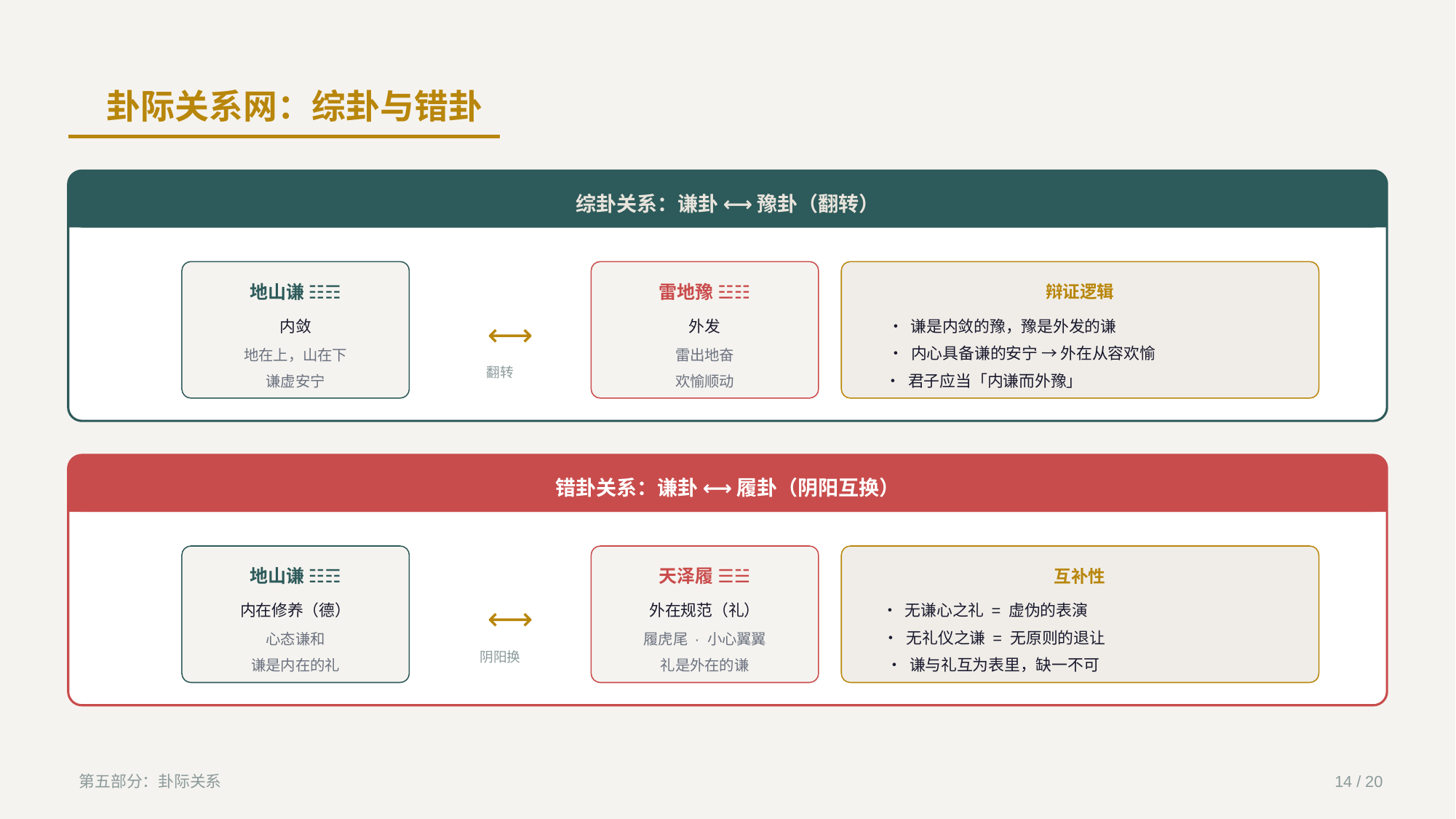

卦际关系网：综卦与错卦

综卦关系：谦卦 ⟷ 豫卦（翻转）

地山谦 ☷☶
雷地豫 ☳☷
⟷
内敛
外发
地在上，山在下
雷出地奋
翻转
谦虚安宁
欢愉顺动

辩证逻辑
• 谦是内敛的豫，豫是外发的谦
• 内心具备谦的安宁 → 外在从容欢愉
• 君子应当「内谦而外豫」

错卦关系：谦卦 ⟷ 履卦（阴阳互换）

地山谦 ☷☶
天泽履 ☰☱
⟷
内在修养（德）
外在规范（礼）
心态谦和
履虎尾 · 小心翼翼
阴阳换
谦是内在的礼
礼是外在的谦

互补性
• 无谦心之礼 = 虚伪的表演
• 无礼仪之谦 = 无原则的退让
• 谦与礼互为表里，缺一不可
第五部分：卦际关系
14 / 20